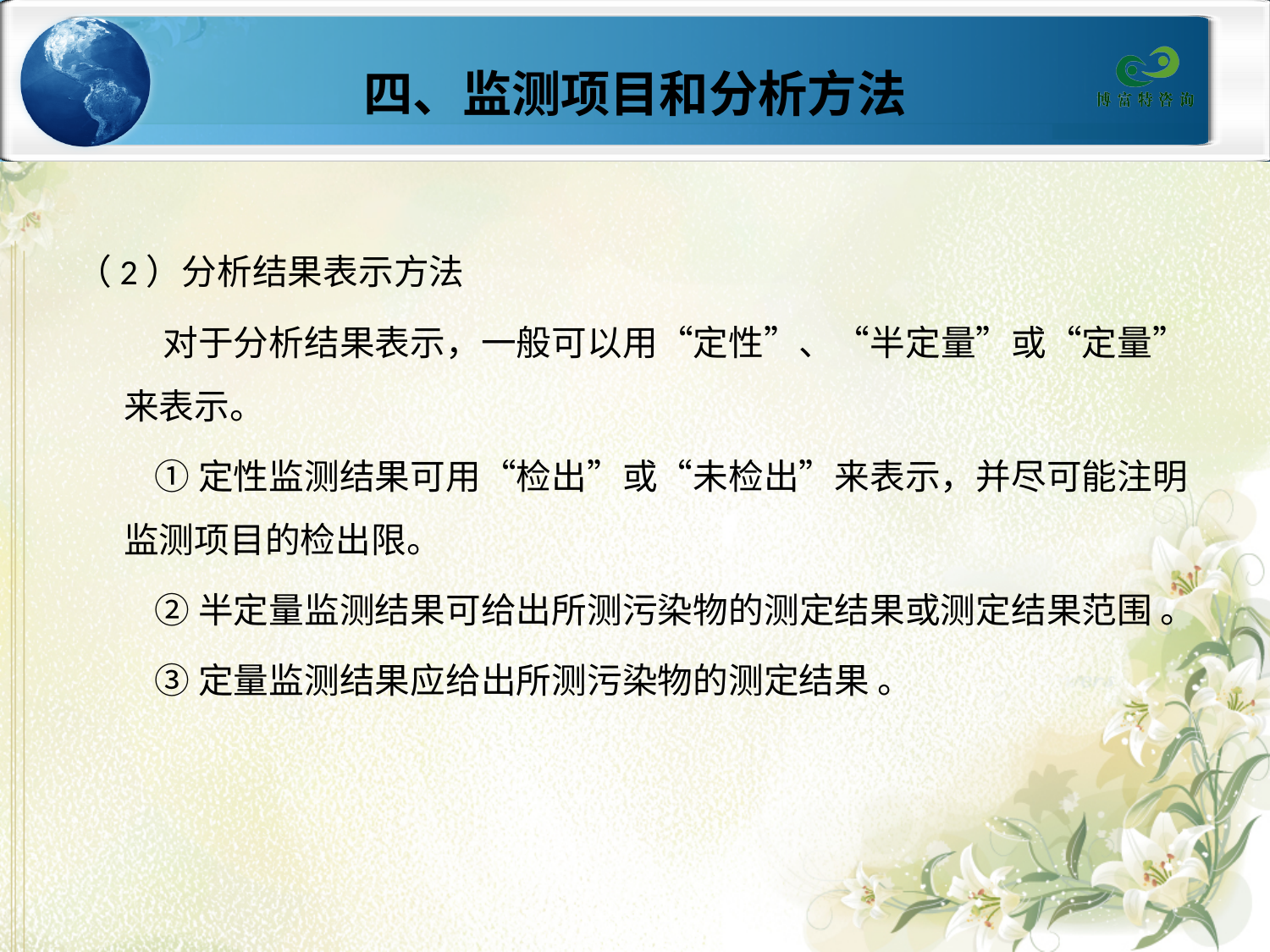

# 四、监测项目和分析方法
（2）分析结果表示方法
          对于分析结果表示，一般可以用“定性”、“半定量”或“定量”来表示。
          ①定性监测结果可用“检出”或“未检出”来表示，并尽可能注明监测项目的检出限。
          ②半定量监测结果可给出所测污染物的测定结果或测定结果范围 。
          ③定量监测结果应给出所测污染物的测定结果 。